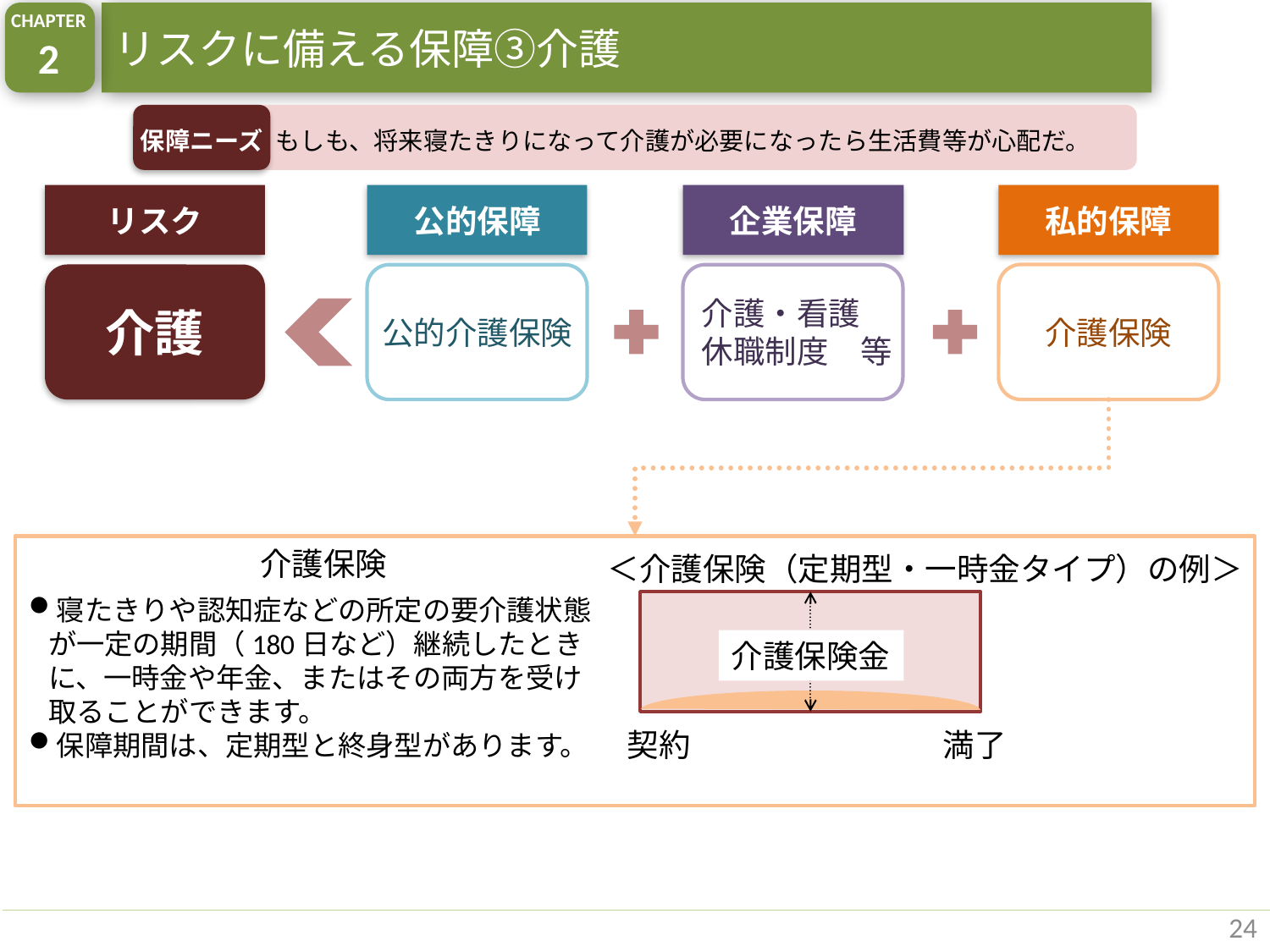

CHAPTER
2
リスクに備える保障③介護
	もしも、将来寝たきりになって介護が必要になったら生活費等が心配だ。
保障ニーズ
リスク
公的保障
企業保障
私的保障
介護保険
介護
公的介護保険
介護・看護
休職制度　等

介護保険
＜介護保険（定期型・一時金タイプ）の例＞
寝たきりや認知症などの所定の要介護状態が一定の期間（180日など）継続したときに、一時金や年金、またはその両方を受け取ることができます。
保障期間は、定期型と終身型があります。

介護保険金

契約
満了
24